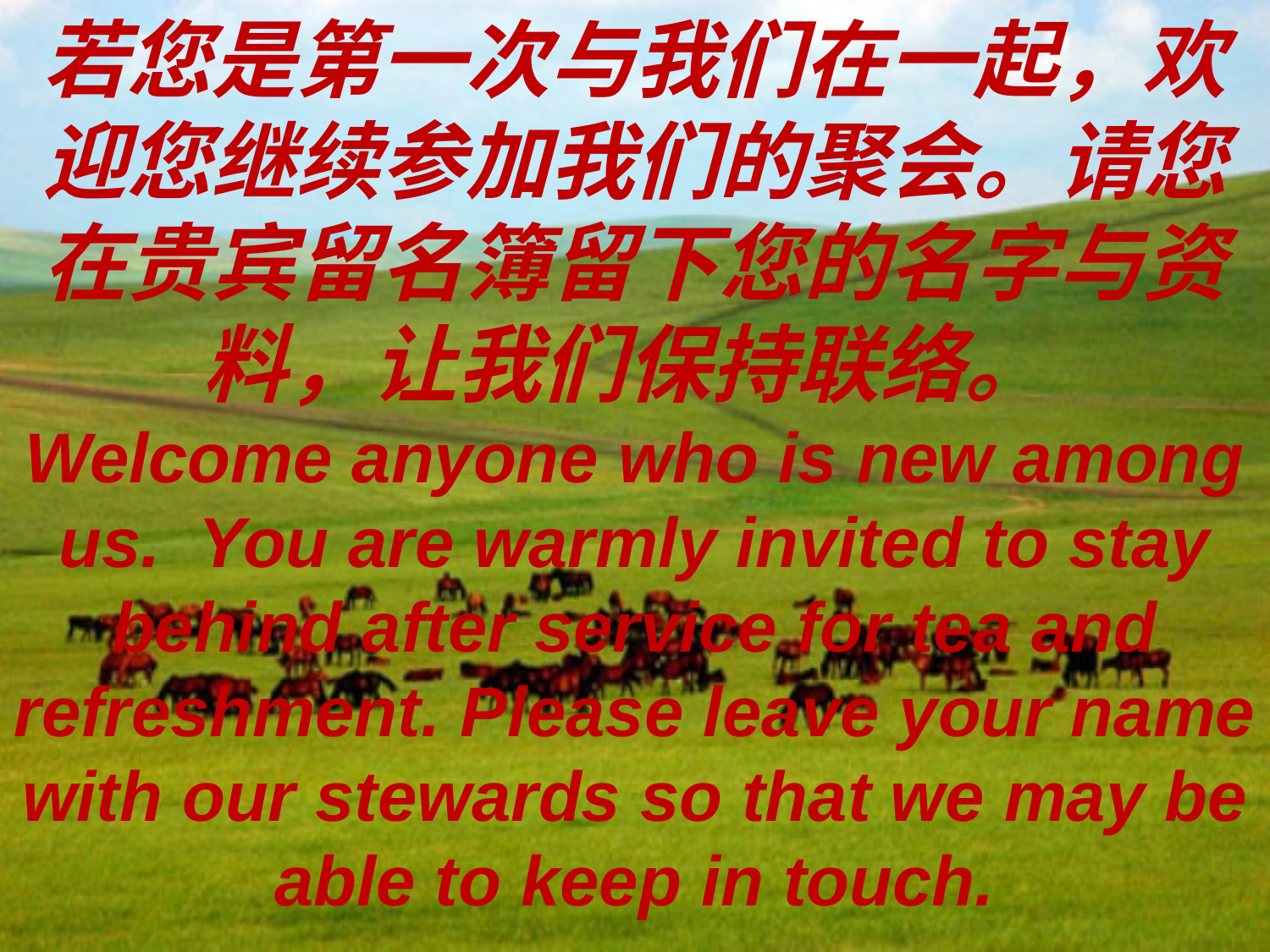

若您是第一次与我们在一起，欢迎您继续参加我们的聚会。请您在贵宾留名簿留下您的名字与资料，让我们保持联络。
Welcome anyone who is new among us.  You are warmly invited to stay behind after service for tea and refreshment. Please leave your name with our stewards so that we may be able to keep in touch.